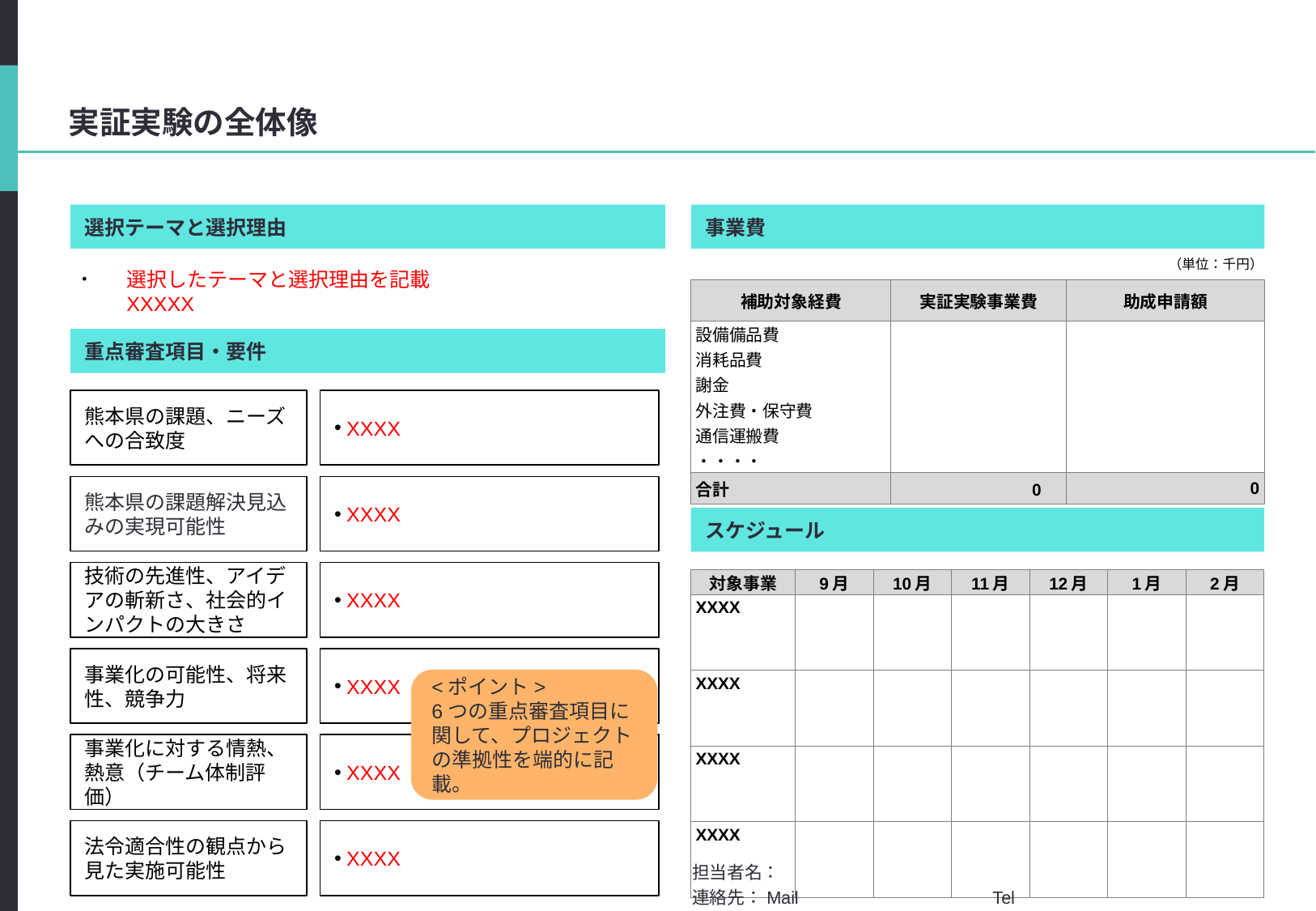

#

実証実験の全体像
事業費
選択テーマと選択理由
|  |  | （単位：千円） |
| --- | --- | --- |
| 補助対象経費 | 実証実験事業費 | 助成申請額 |
| 設備備品費 |  |  |
| 消耗品費 |  |  |
| 謝金 |  |  |
| 外注費・保守費 |  |  |
| 通信運搬費 |  |  |
| ・・・・ |  |  |
| 合計 | 0 | 0 |
選択したテーマと選択理由を記載
XXXXX
重点審査項目・要件
熊本県の課題、ニーズへの合致度
XXXX
熊本県の課題解決見込みの実現可能性
XXXX
スケジュール
|  |  |  |  | （単位：百万円） |  |  |
| --- | --- | --- | --- | --- | --- | --- |
| 対象事業 | 9月 | 10月 | 11月 | 12月 | 1月 | 2月 |
| XXXX |  |  |  |  |  |  |
|  |  |  |  |  |  |  |
|  |  |  |  |  |  |  |
| XXXX |  |  |  |  |  |  |
|  |  |  |  |  |  |  |
|  |  |  |  |  |  |  |
| XXXX |  |  |  |  |  |  |
|  |  |  |  |  |  |  |
|  |  |  |  |  |  |  |
| XXXX |  |  |  |  |  |  |
|  |  |  |  |  |  |  |
|  |  |  |  |  |  |  |
技術の先進性、アイデアの斬新さ、社会的インパクトの大きさ
XXXX
事業化の可能性、将来性、競争力
XXXX
<ポイント>
6つの重点審査項目に関して、プロジェクトの準拠性を端的に記載。
事業化に対する情熱、熱意（チーム体制評価）
XXXX
法令適合性の観点から見た実施可能性
XXXX
担当者名：
連絡先：Mail　　　　　　　　　       Tel